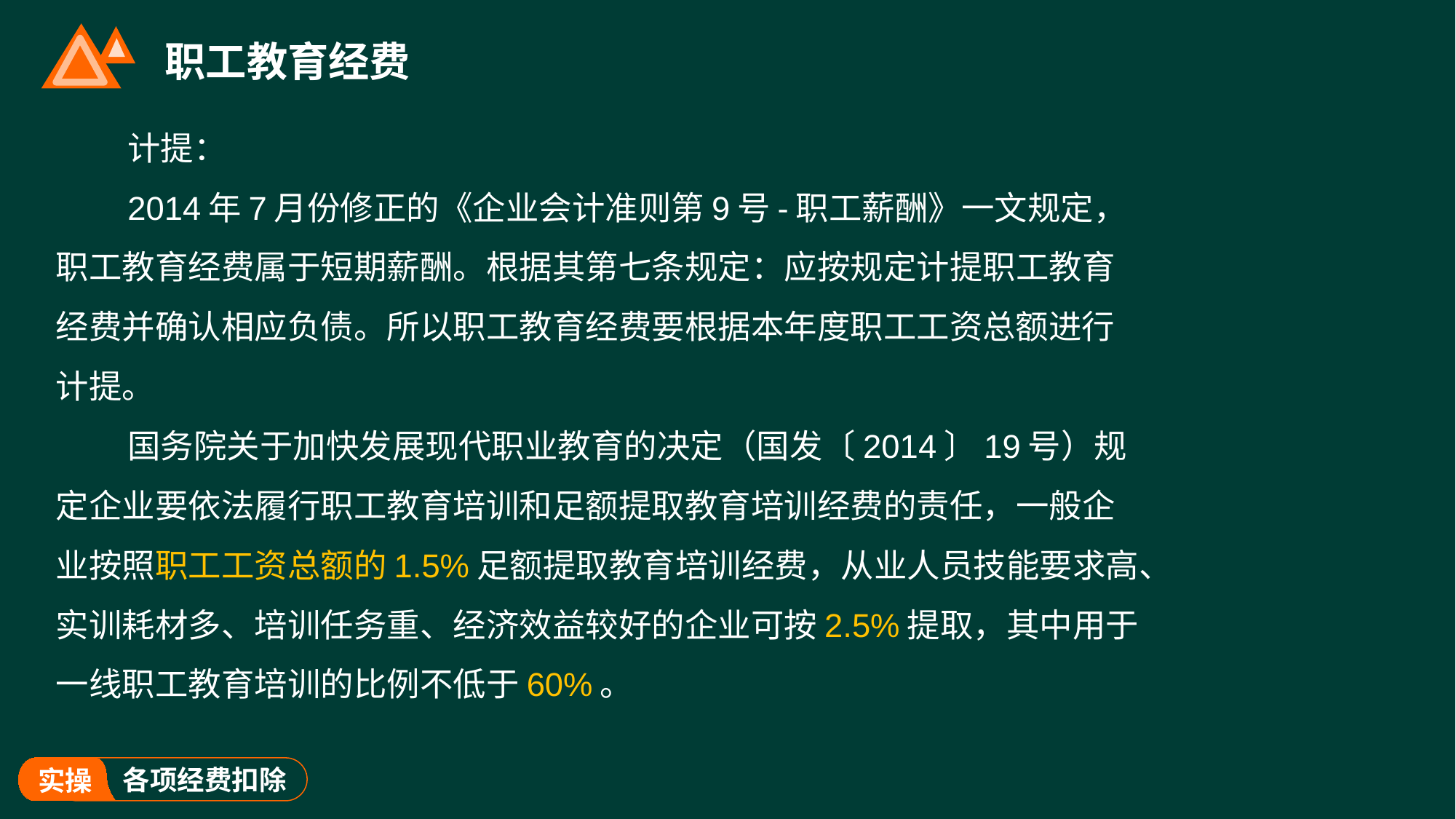

# 职工教育经费
计提：
2014年7月份修正的《企业会计准则第9号-职工薪酬》一文规定，职工教育经费属于短期薪酬。根据其第七条规定：应按规定计提职工教育经费并确认相应负债。所以职工教育经费要根据本年度职工工资总额进行计提。
国务院关于加快发展现代职业教育的决定（国发〔2014〕19号）规定企业要依法履行职工教育培训和足额提取教育培训经费的责任，一般企业按照职工工资总额的1.5%足额提取教育培训经费，从业人员技能要求高、实训耗材多、培训任务重、经济效益较好的企业可按2.5%提取，其中用于一线职工教育培训的比例不低于60%。